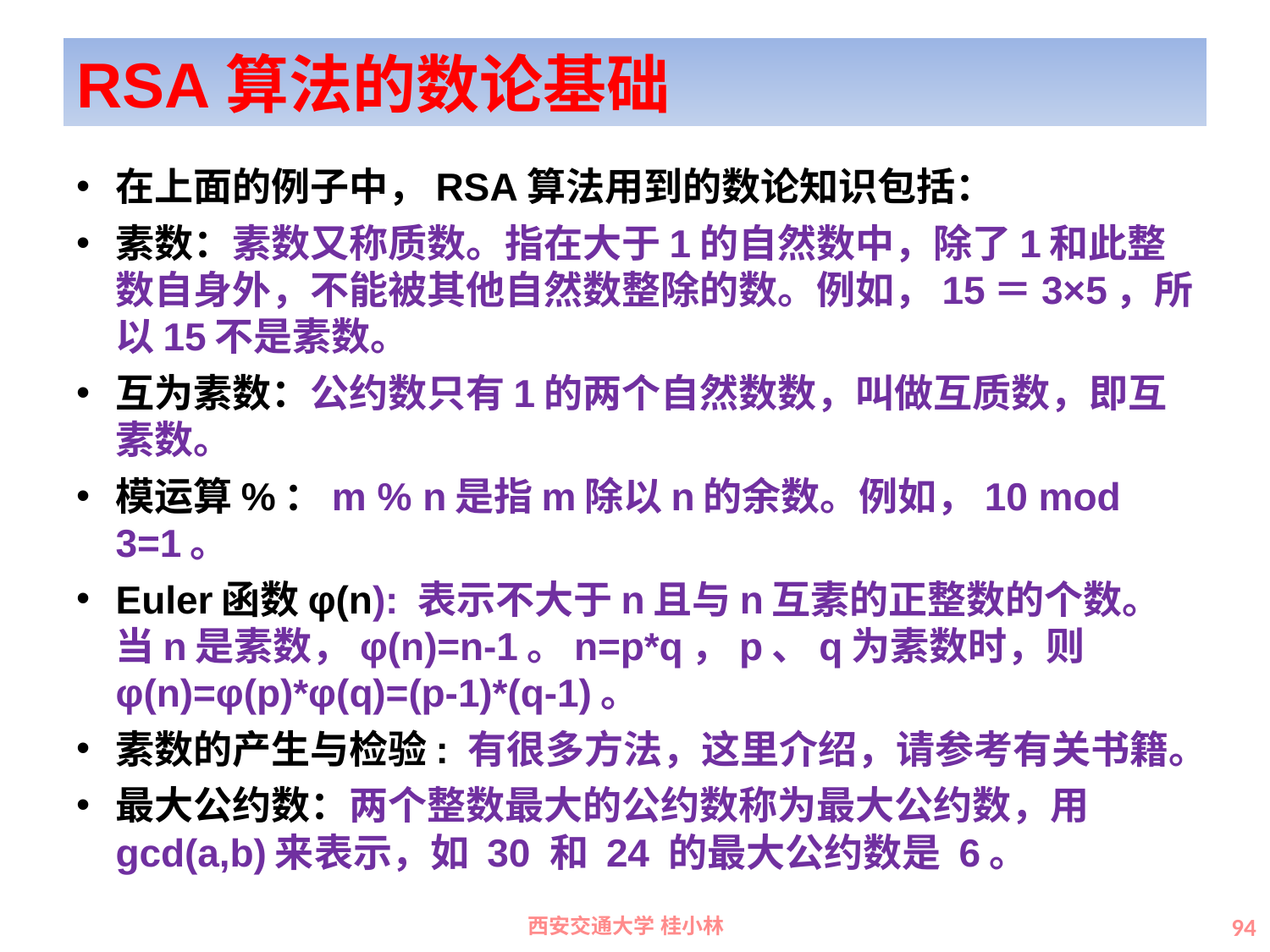

# RSA算法的数论基础
在上面的例子中，RSA算法用到的数论知识包括：
素数：素数又称质数。指在大于1的自然数中，除了1和此整数自身外，不能被其他自然数整除的数。例如，15＝3×5，所以15不是素数。
互为素数：公约数只有1的两个自然数数，叫做互质数，即互素数。
模运算%：m % n是指m除以n的余数。例如，10 mod 3=1。
Euler函数φ(n): 表示不大于n且与n互素的正整数的个数。当n是素数，φ(n)=n-1。n=p*q，p、q为素数时，则φ(n)=φ(p)*φ(q)=(p-1)*(q-1)。
素数的产生与检验: 有很多方法，这里介绍，请参考有关书籍。
最大公约数：两个整数最大的公约数称为最大公约数，用gcd(a,b)来表示，如 30 和 24 的最大公约数是 6。

西安交通大学 桂小林
94